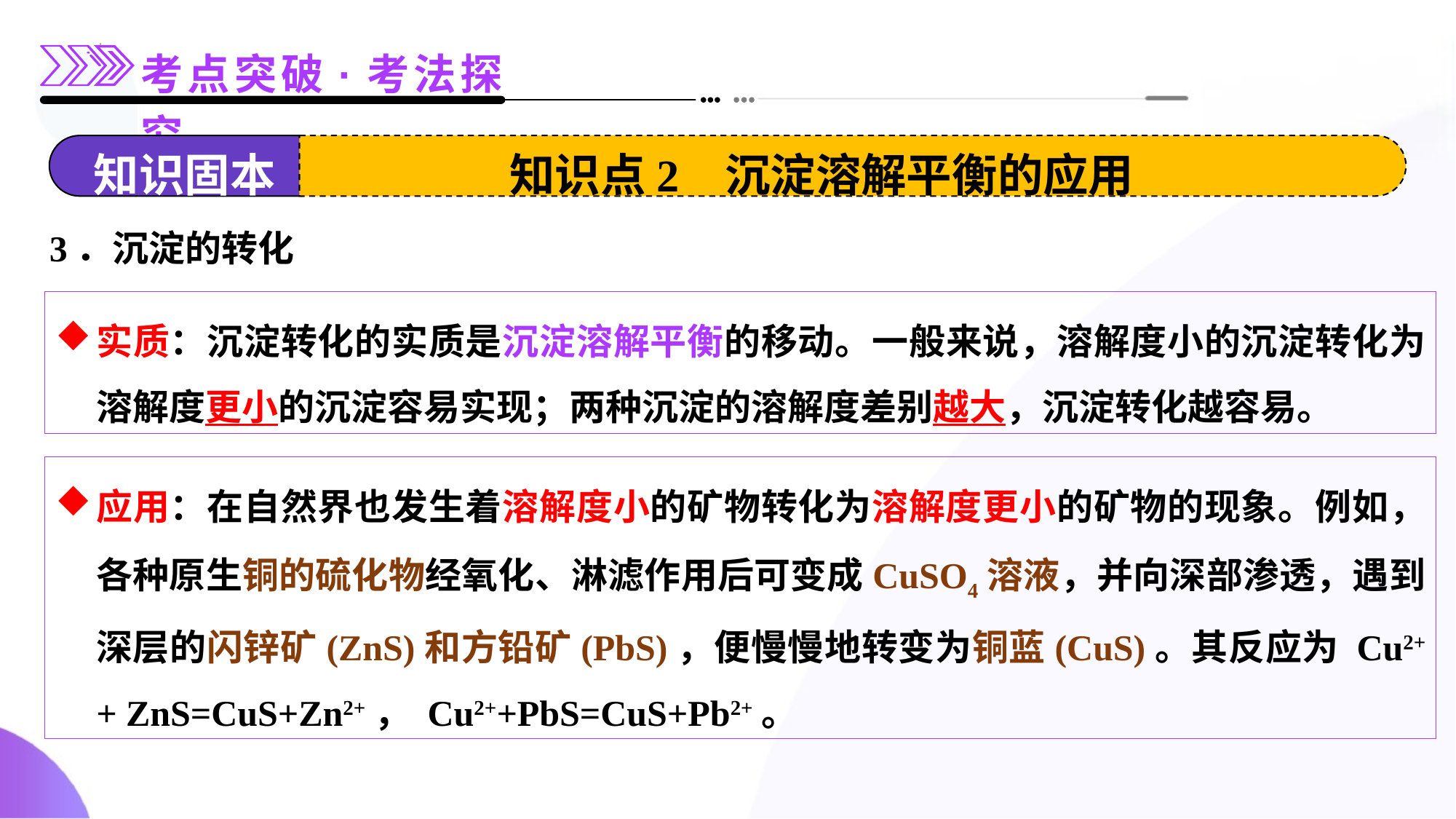

知识点2   沉淀溶解平衡的应用
3．沉淀的转化
实质：沉淀转化的实质是沉淀溶解平衡的移动。一般来说，溶解度小的沉淀转化为溶解度更小的沉淀容易实现；两种沉淀的溶解度差别越大，沉淀转化越容易。
应用：在自然界也发生着溶解度小的矿物转化为溶解度更小的矿物的现象。例如，各种原生铜的硫化物经氧化、淋滤作用后可变成CuSO4溶液，并向深部渗透，遇到深层的闪锌矿(ZnS)和方铅矿(PbS)，便慢慢地转变为铜蓝(CuS)。其反应为 Cu2++ ZnS=CuS+Zn2+， Cu2++PbS=CuS+Pb2+。